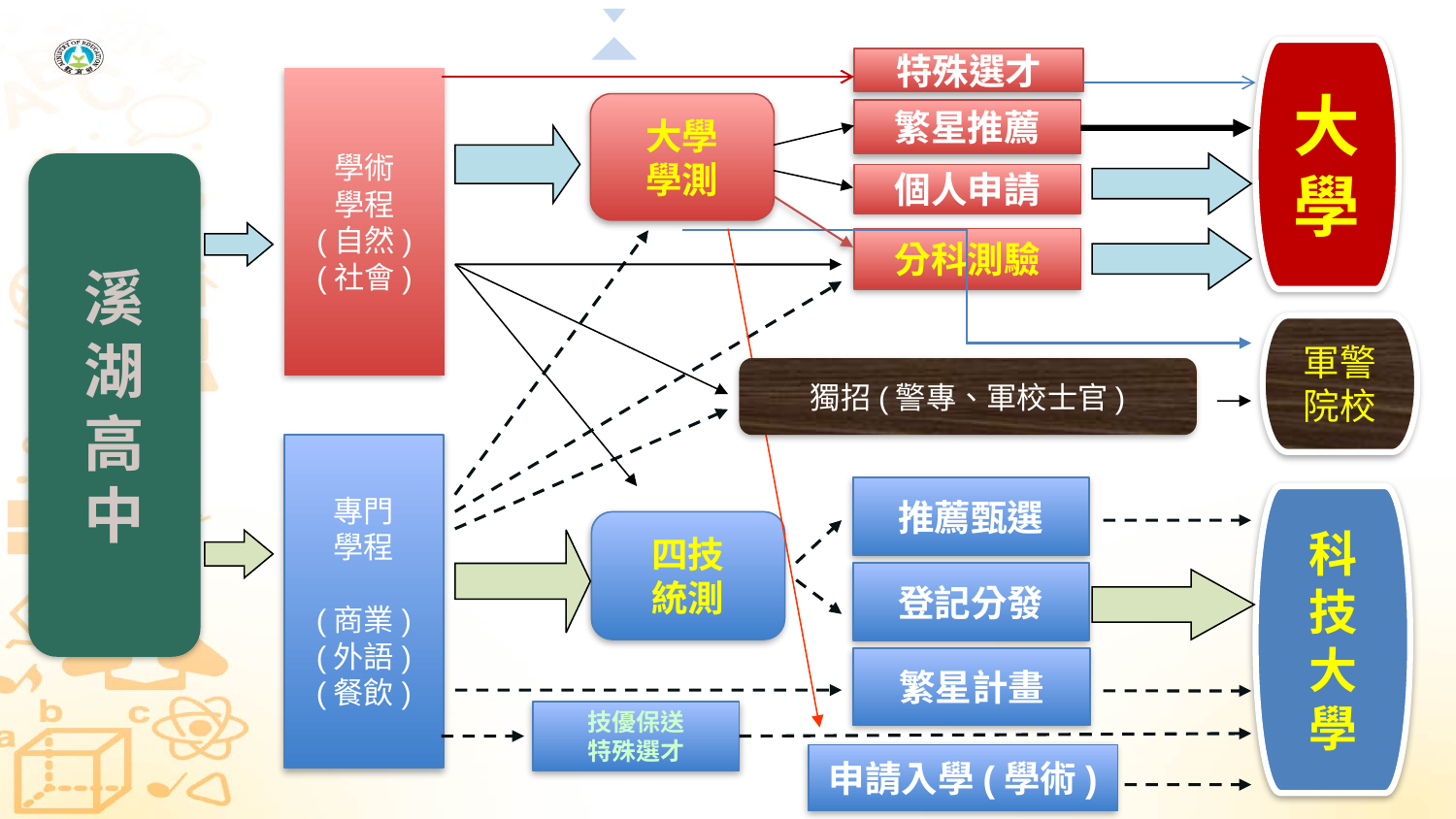

大
學
軍警
院校
科
技
大
學
特殊選才
學術
學程
(自然)
(社會)

大學
學測
繁星推薦

溪
湖
高
中

個人申請

分科測驗

獨招(警專、軍校士官)

專門
學程

(商業)
(外語)
(餐飲)

推薦甄選
四技
統測

登記分發

繁星計畫

技優保送
特殊選才

申請入學(學術)